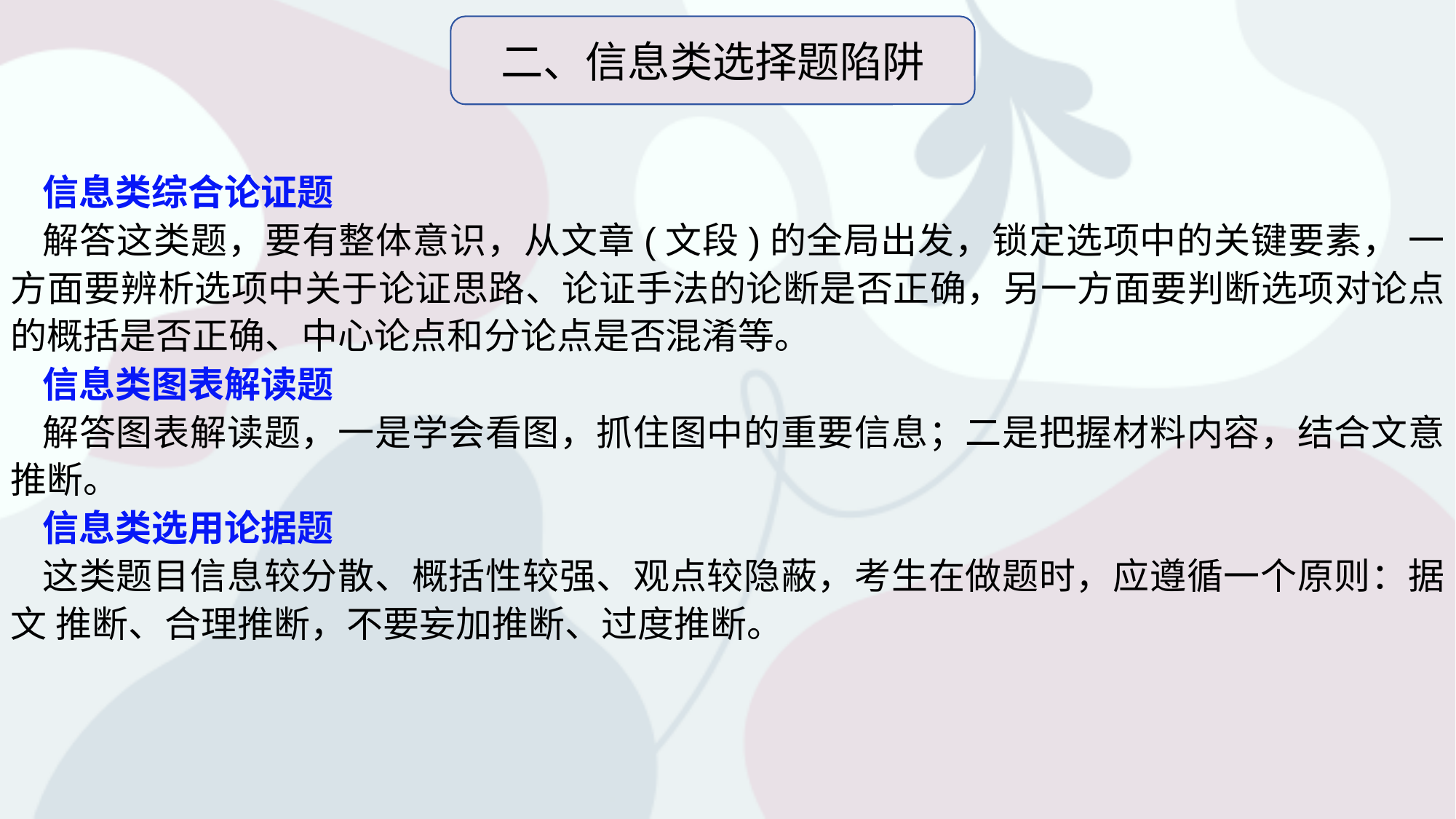

二、信息类选择题陷阱
信息类综合论证题
解答这类题，要有整体意识，从文章(文段)的全局出发，锁定选项中的关键要素， 一方面要辨析选项中关于论证思路、论证手法的论断是否正确，另一方面要判断选项对论点的概括是否正确、中心论点和分论点是否混淆等。
信息类图表解读题
解答图表解读题，一是学会看图，抓住图中的重要信息；二是把握材料内容，结合文意推断。
信息类选用论据题
这类题目信息较分散、概括性较强、观点较隐蔽，考生在做题时，应遵循一个原则：据文 推断、合理推断，不要妄加推断、过度推断。